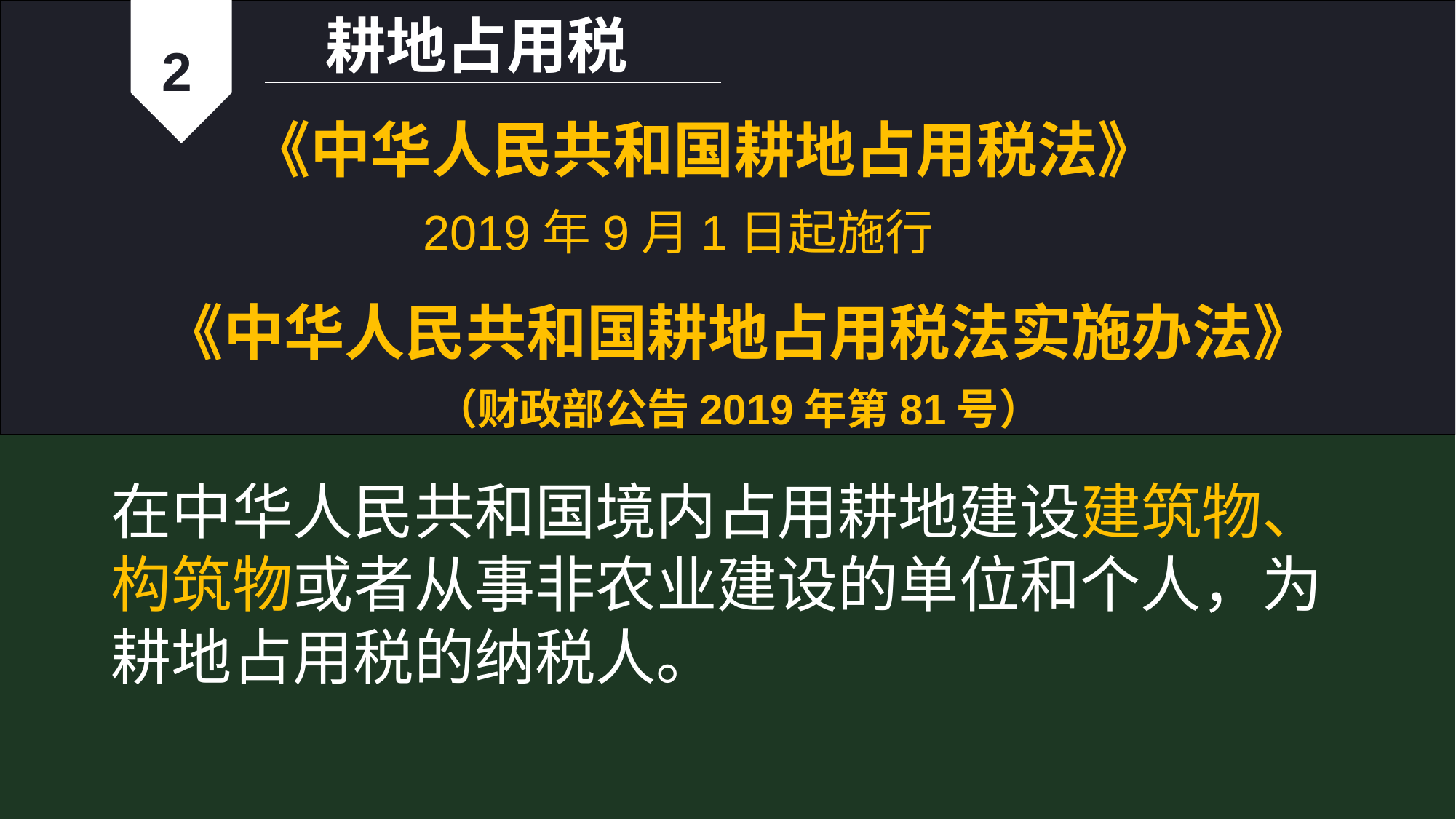

耕地占用税
2
《中华人民共和国耕地占用税法》
             2019年9月1日起施行
《中华人民共和国耕地占用税法实施办法》（财政部公告2019年第81号）
1
在中华人民共和国境内占用耕地建设建筑物、构筑物或者从事非农业建设的单位和个人，为耕地占用税的纳税人。